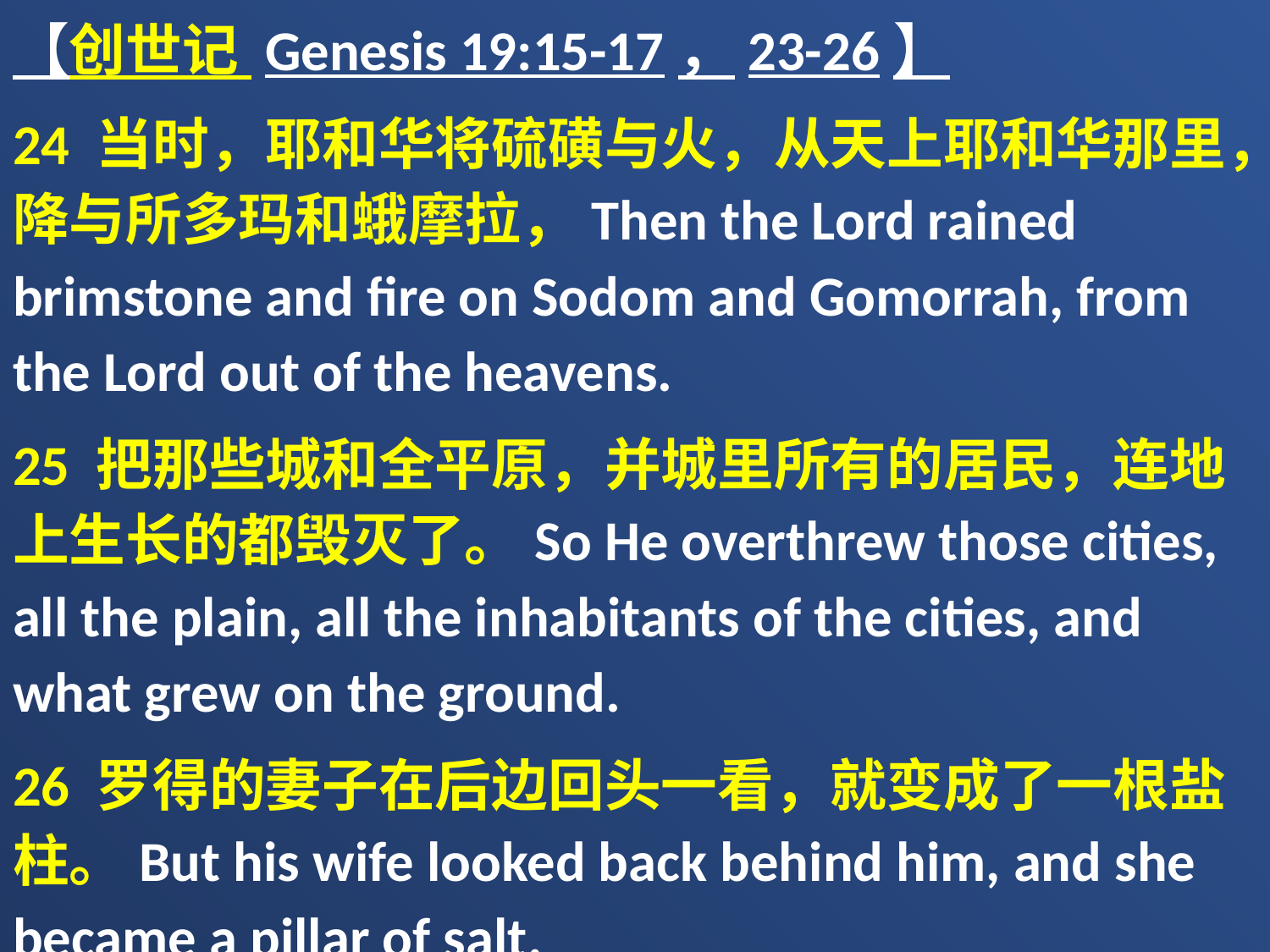

【创世记 Genesis 19:15-17，23-26】
24 当时，耶和华将硫磺与火，从天上耶和华那里，降与所多玛和蛾摩拉，Then the Lord rained brimstone and fire on Sodom and Gomorrah, from the Lord out of the heavens.
25 把那些城和全平原，并城里所有的居民，连地上生长的都毁灭了。So He overthrew those cities, all the plain, all the inhabitants of the cities, and what grew on the ground.
26 罗得的妻子在后边回头一看，就变成了一根盐柱。But his wife looked back behind him, and she became a pillar of salt.